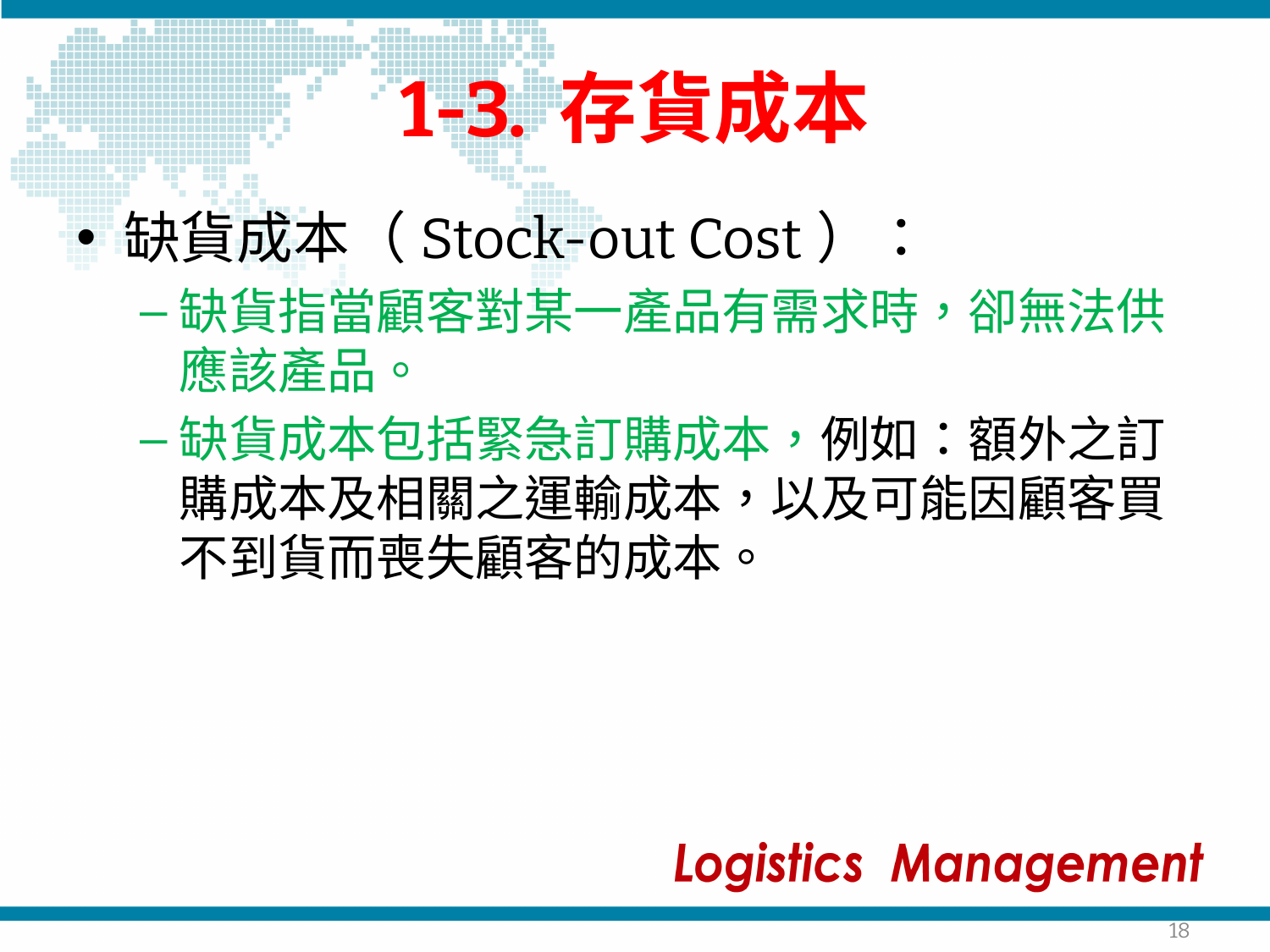

# 1-3. 存貨成本
缺貨成本（Stock-out Cost）：
缺貨指當顧客對某一產品有需求時，卻無法供應該產品。
缺貨成本包括緊急訂購成本，例如：額外之訂購成本及相關之運輸成本，以及可能因顧客買不到貨而喪失顧客的成本。
18